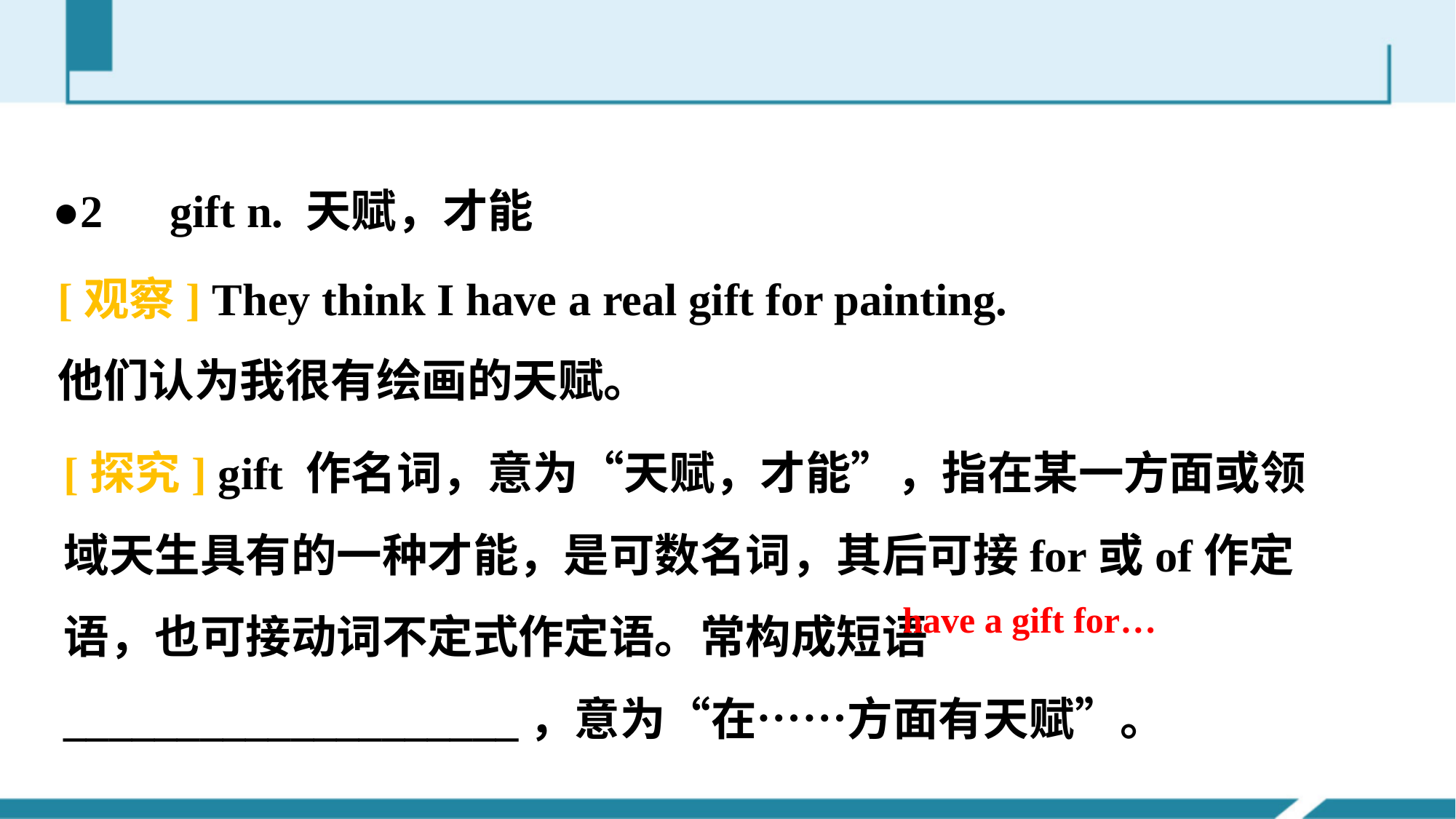

●2　gift n. 天赋，才能
[观察] They think I have a real gift for painting.
他们认为我很有绘画的天赋。
[探究] gift 作名词，意为“天赋，才能”，指在某一方面或领域天生具有的一种才能，是可数名词，其后可接for或of作定语，也可接动词不定式作定语。常构成短语____________________，意为“在……方面有天赋”。
have a gift for…